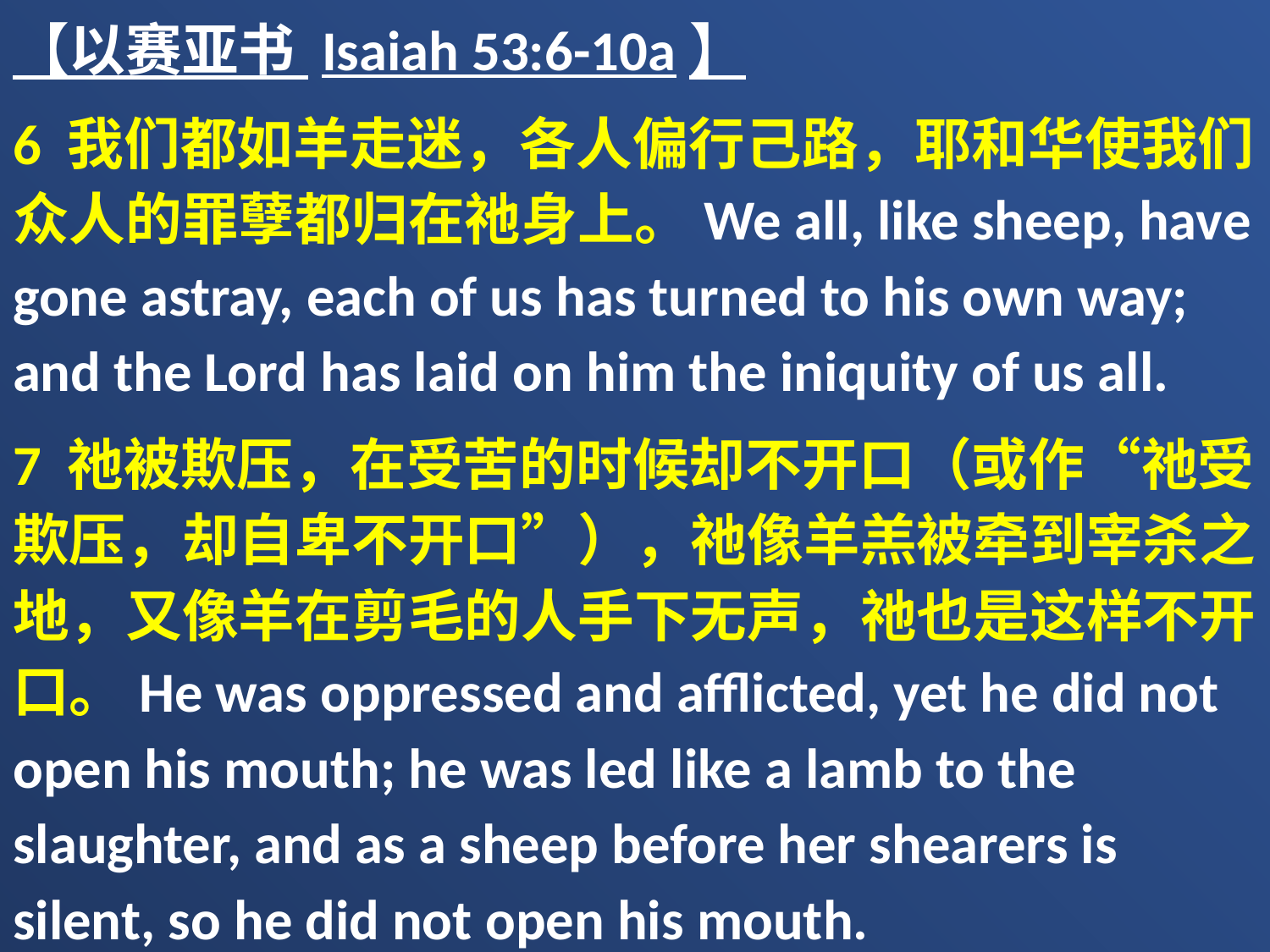

【以赛亚书 Isaiah 53:6-10a】
6 我们都如羊走迷，各人偏行己路，耶和华使我们众人的罪孽都归在祂身上。We all, like sheep, have gone astray, each of us has turned to his own way; and the Lord has laid on him the iniquity of us all.
7 祂被欺压，在受苦的时候却不开口（或作“祂受欺压，却自卑不开口”），祂像羊羔被牵到宰杀之地，又像羊在剪毛的人手下无声，祂也是这样不开口。He was oppressed and afflicted, yet he did not open his mouth; he was led like a lamb to the slaughter, and as a sheep before her shearers is silent, so he did not open his mouth.